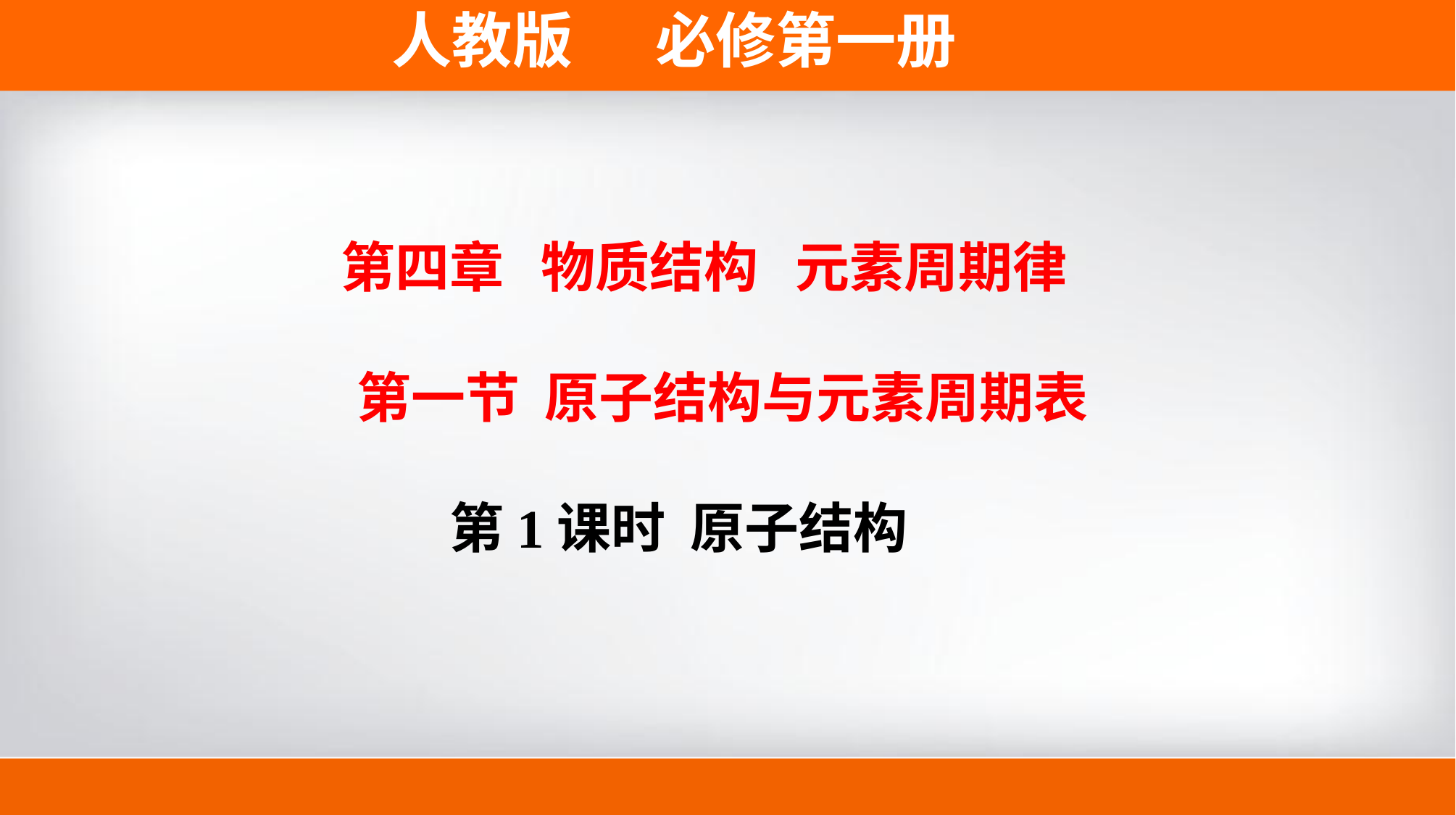

第四章   物质结构   元素周期律

      第一节  原子结构与元素周期表

第1课时  原子结构